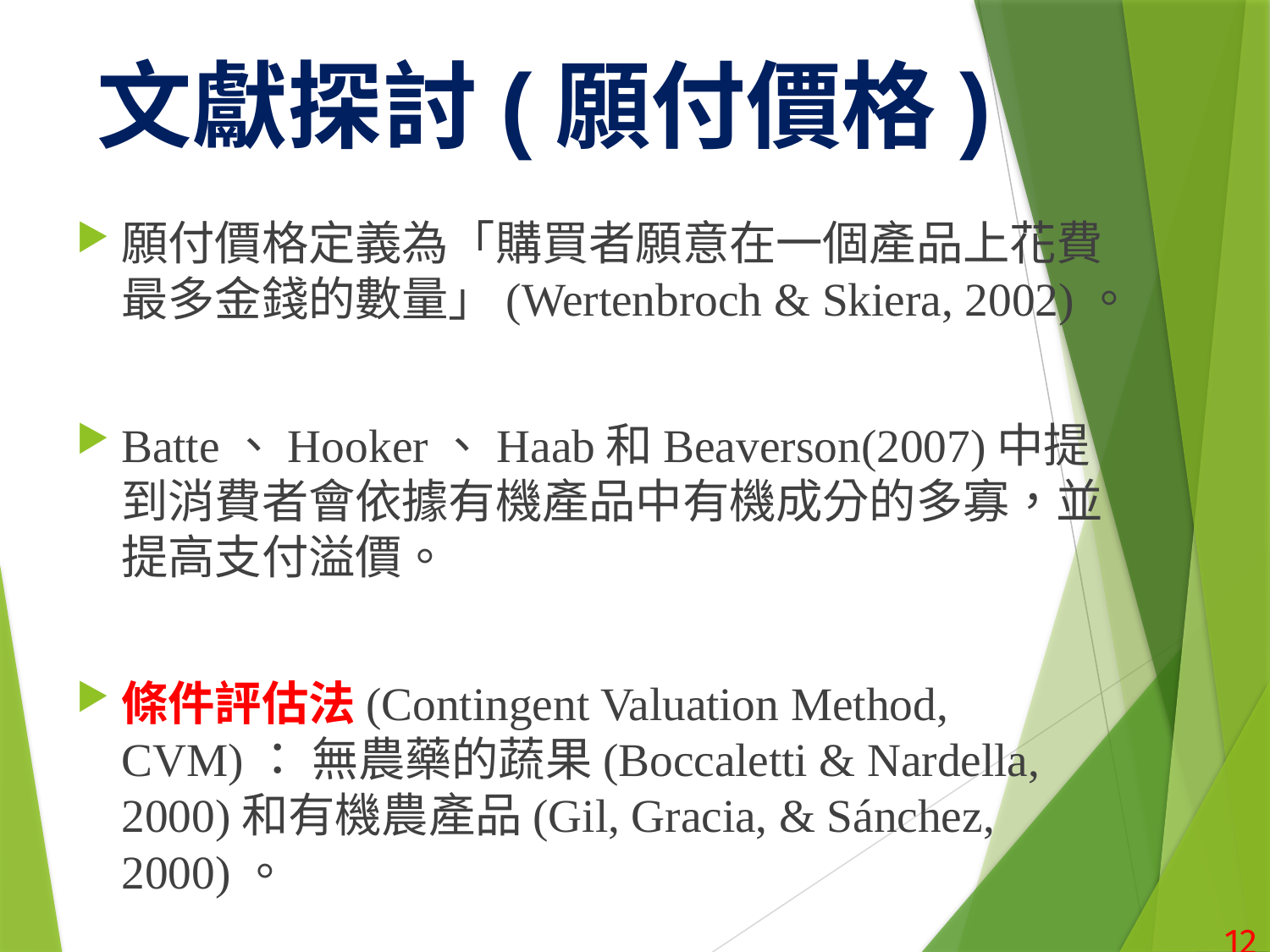

# 文獻探討(願付價格)
願付價格定義為「購買者願意在一個產品上花費最多金錢的數量」(Wertenbroch & Skiera, 2002)。

Batte、Hooker、Haab和Beaverson(2007)中提到消費者會依據有機產品中有機成分的多寡，並提高支付溢價。

條件評估法(Contingent Valuation Method, CVM)： 無農藥的蔬果(Boccaletti & Nardella, 2000)和有機農產品(Gil, Gracia, & Sánchez, 2000)。

12